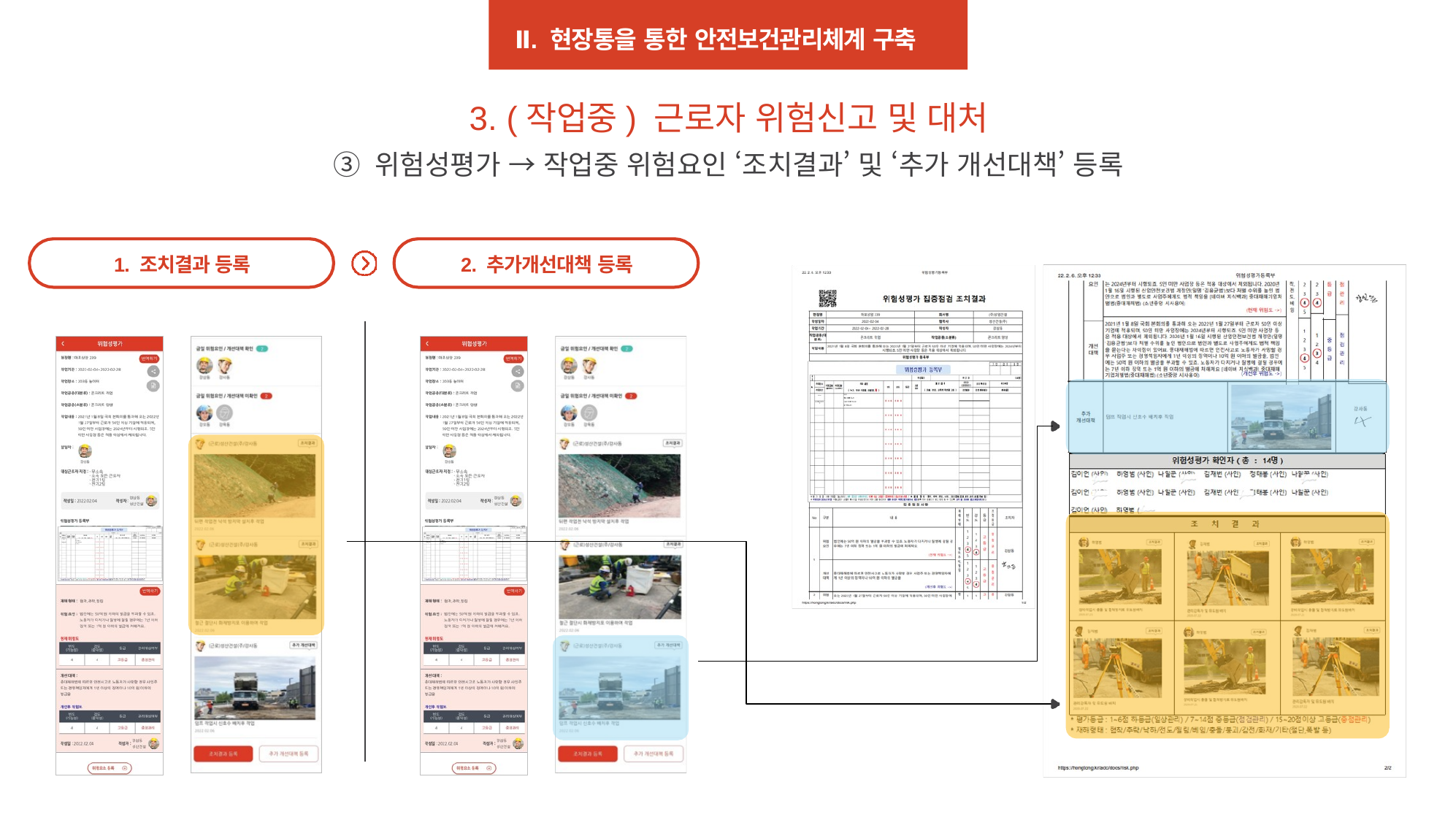

Ⅱ. 현장통을 통한 안전보건관리체계 구축
3. (작업중) 근로자 위험신고 및 대처
③ 위험성평가 → 작업중 위험요인 ‘조치결과’ 및 ‘추가 개선대책’ 등록

1. 조치결과 등록
2. 추가개선대책 등록